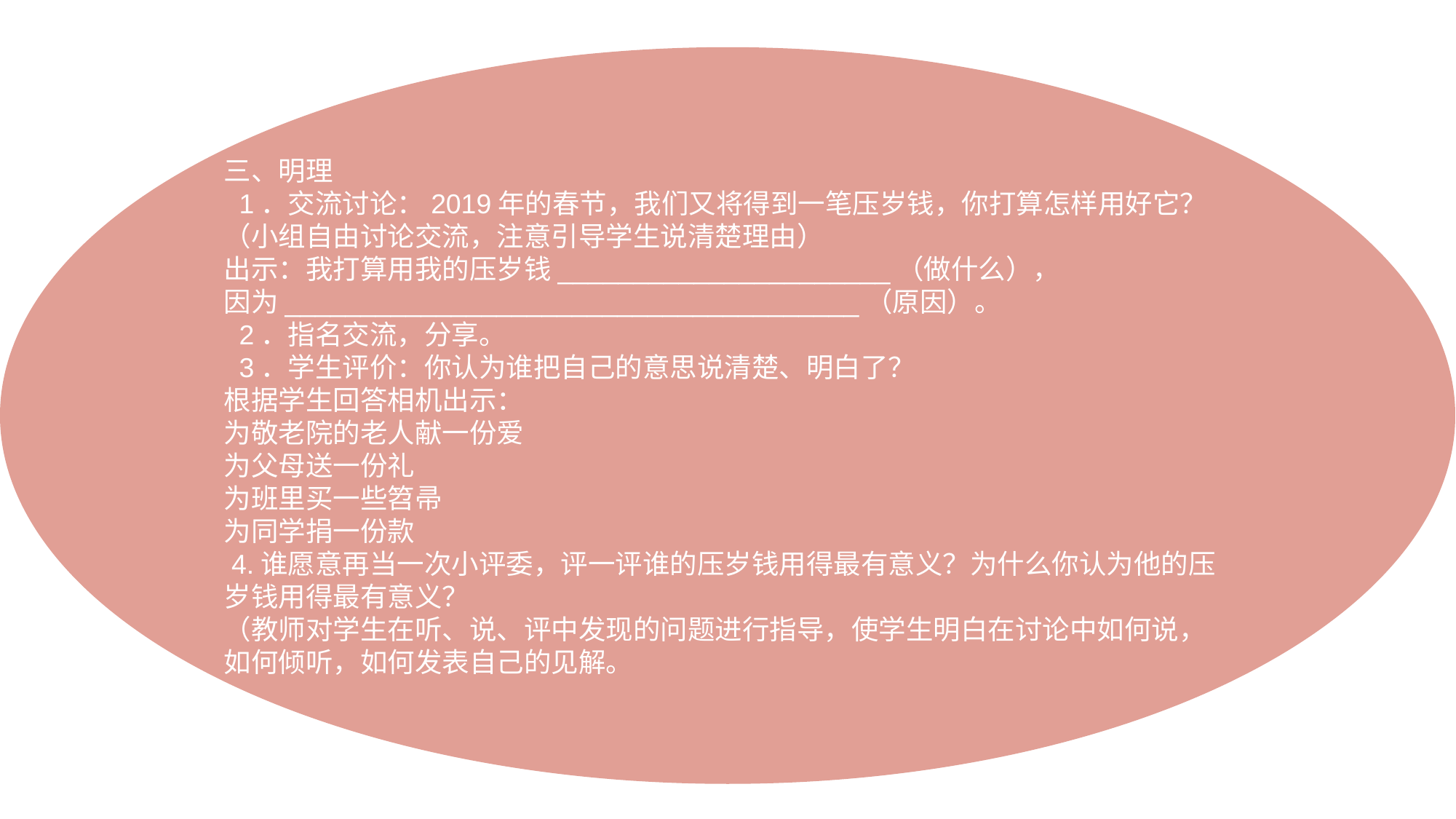

三、明理
  1．交流讨论：2019年的春节，我们又将得到一笔压岁钱，你打算怎样用好它？（小组自由讨论交流，注意引导学生说清楚理由）
出示：我打算用我的压岁钱______________________（做什么），
因为______________________________________（原因）。
  2．指名交流，分享。
  3．学生评价：你认为谁把自己的意思说清楚、明白了？
根据学生回答相机出示：
为敬老院的老人献一份爱
为父母送一份礼
为班里买一些笤帚
为同学捐一份款
 4.谁愿意再当一次小评委，评一评谁的压岁钱用得最有意义？为什么你认为他的压岁钱用得最有意义？
（教师对学生在听、说、评中发现的问题进行指导，使学生明白在讨论中如何说，如何倾听，如何发表自己的见解。